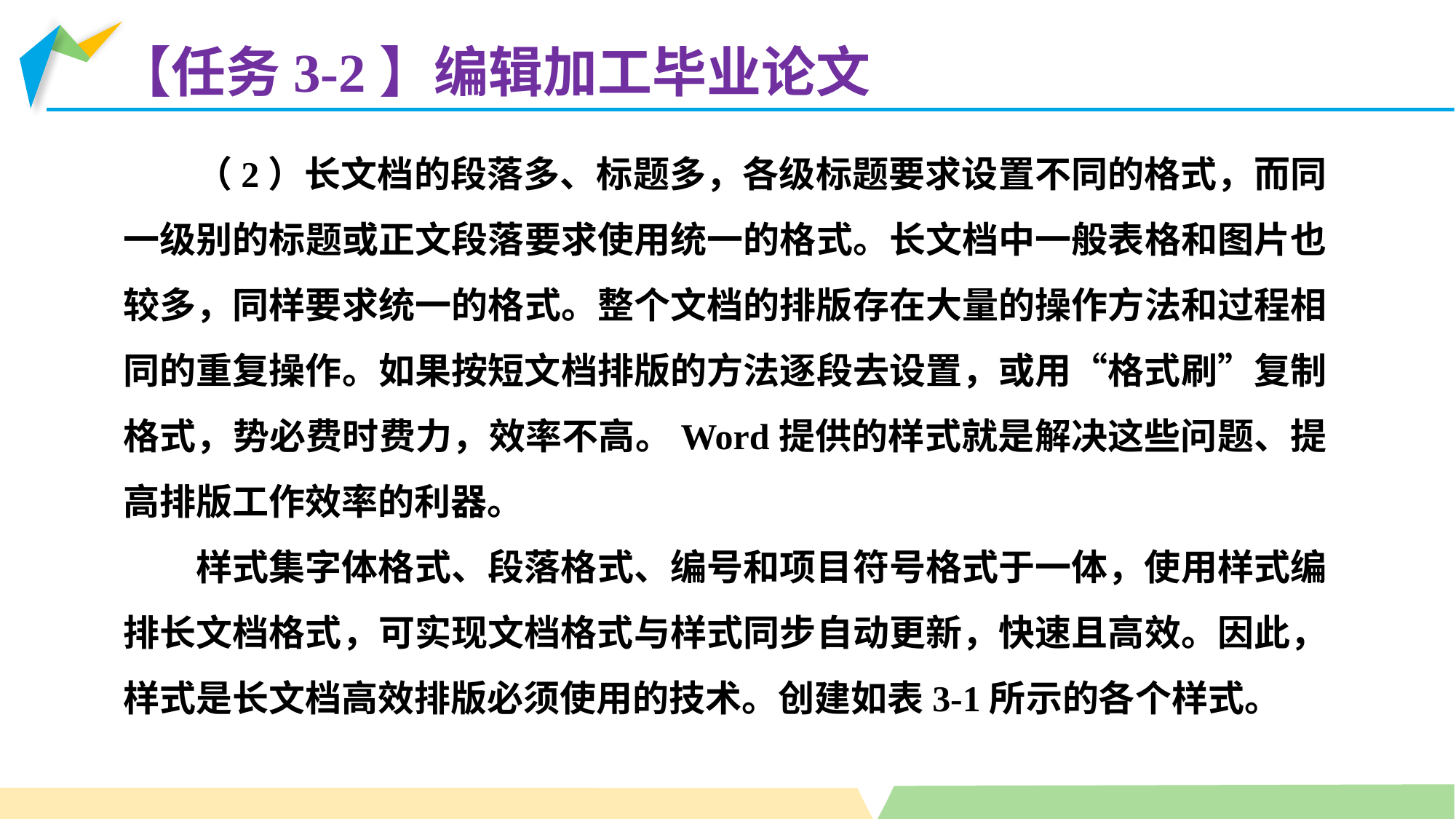

【任务3-2】编辑加工毕业论文
（2）长文档的段落多、标题多，各级标题要求设置不同的格式，而同一级别的标题或正文段落要求使用统一的格式。长文档中一般表格和图片也较多，同样要求统一的格式。整个文档的排版存在大量的操作方法和过程相同的重复操作。如果按短文档排版的方法逐段去设置，或用“格式刷”复制格式，势必费时费力，效率不高。Word提供的样式就是解决这些问题、提高排版工作效率的利器。
样式集字体格式、段落格式、编号和项目符号格式于一体，使用样式编排长文档格式，可实现文档格式与样式同步自动更新，快速且高效。因此，样式是长文档高效排版必须使用的技术。创建如表3-1所示的各个样式。